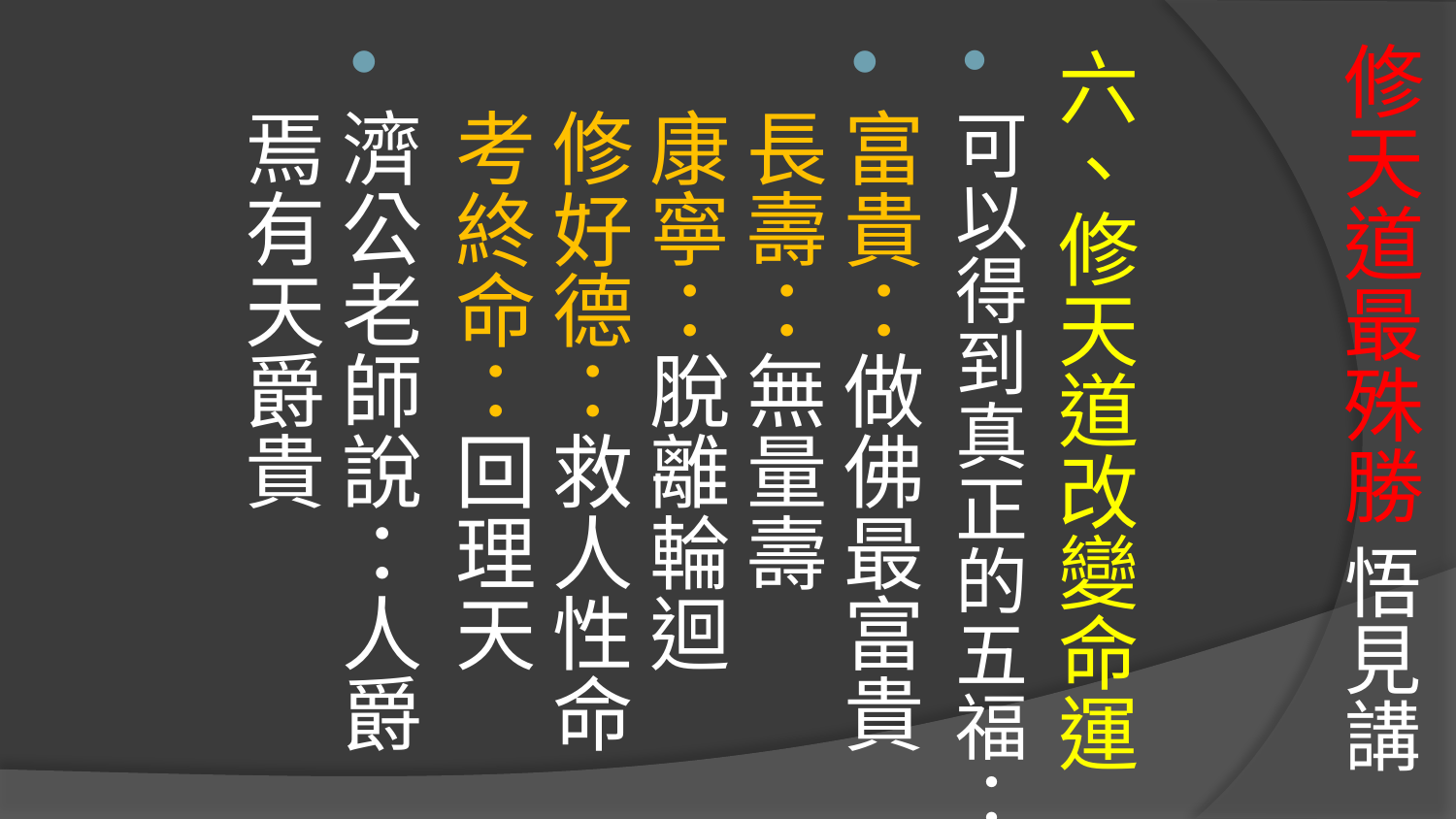

# 修天道最殊勝 悟見講
六、修天道改變命運
可以得到真正的五福：
富貴：做佛最富貴
長壽：無量壽
康寧：脫離輪迴
修好德：救人性命
考終命：回理天
濟公老師說：人爵焉有天爵貴